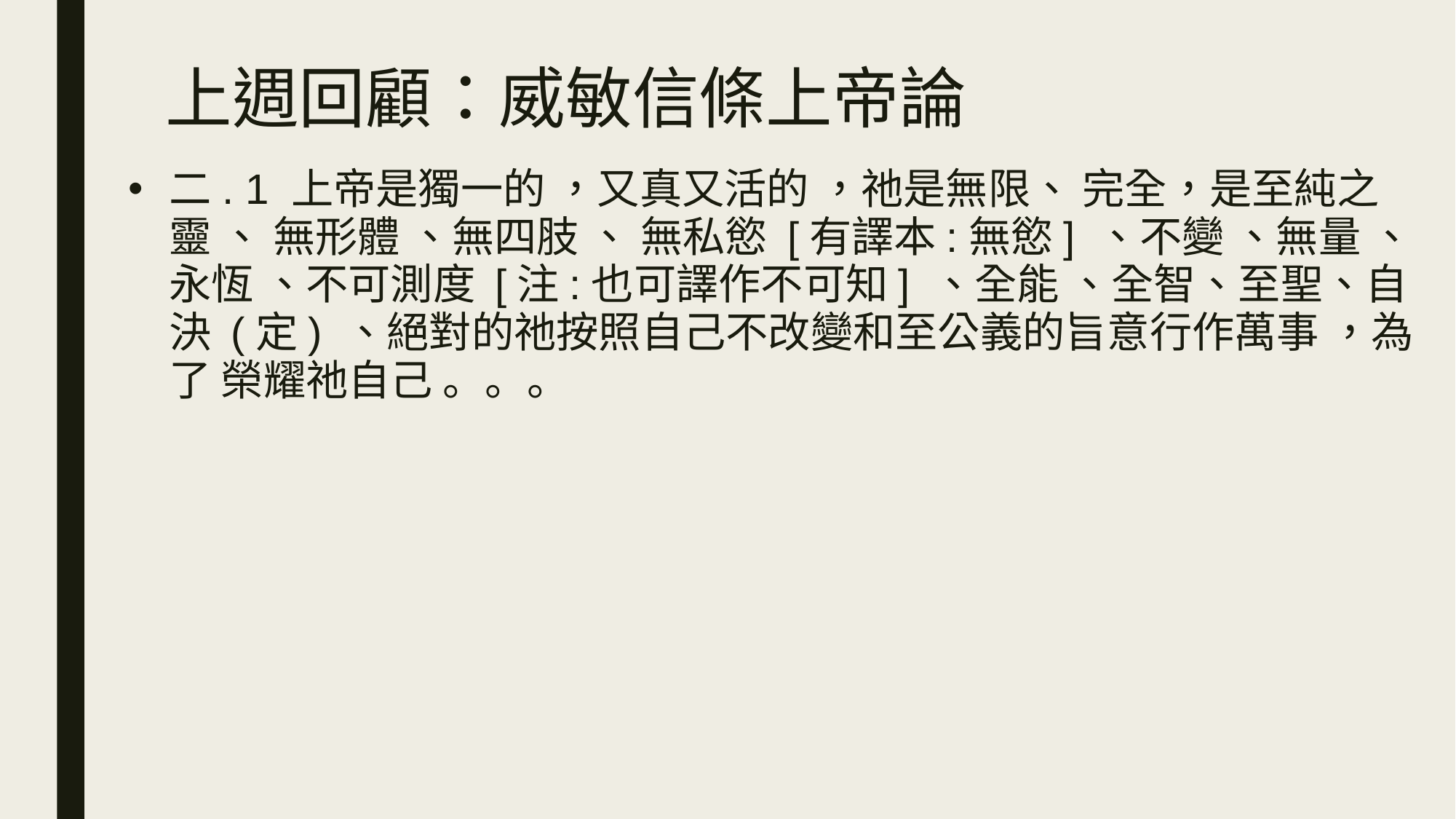

# 上週回顧：威敏信條上帝論
二. 1 上帝是獨一的 ，又真又活的 ，祂是無限、 完全，是至純之靈 、 無形體 、無四肢 、 無私慾 [有譯本:無慾] 、不變 、無量 、永恆 、不可測度 [注:也可譯作不可知] 、全能 、全智、至聖、自決 (定) 、絕對的祂按照自己不改變和至公義的旨意行作萬事 ，為了 榮耀祂自己 。。。